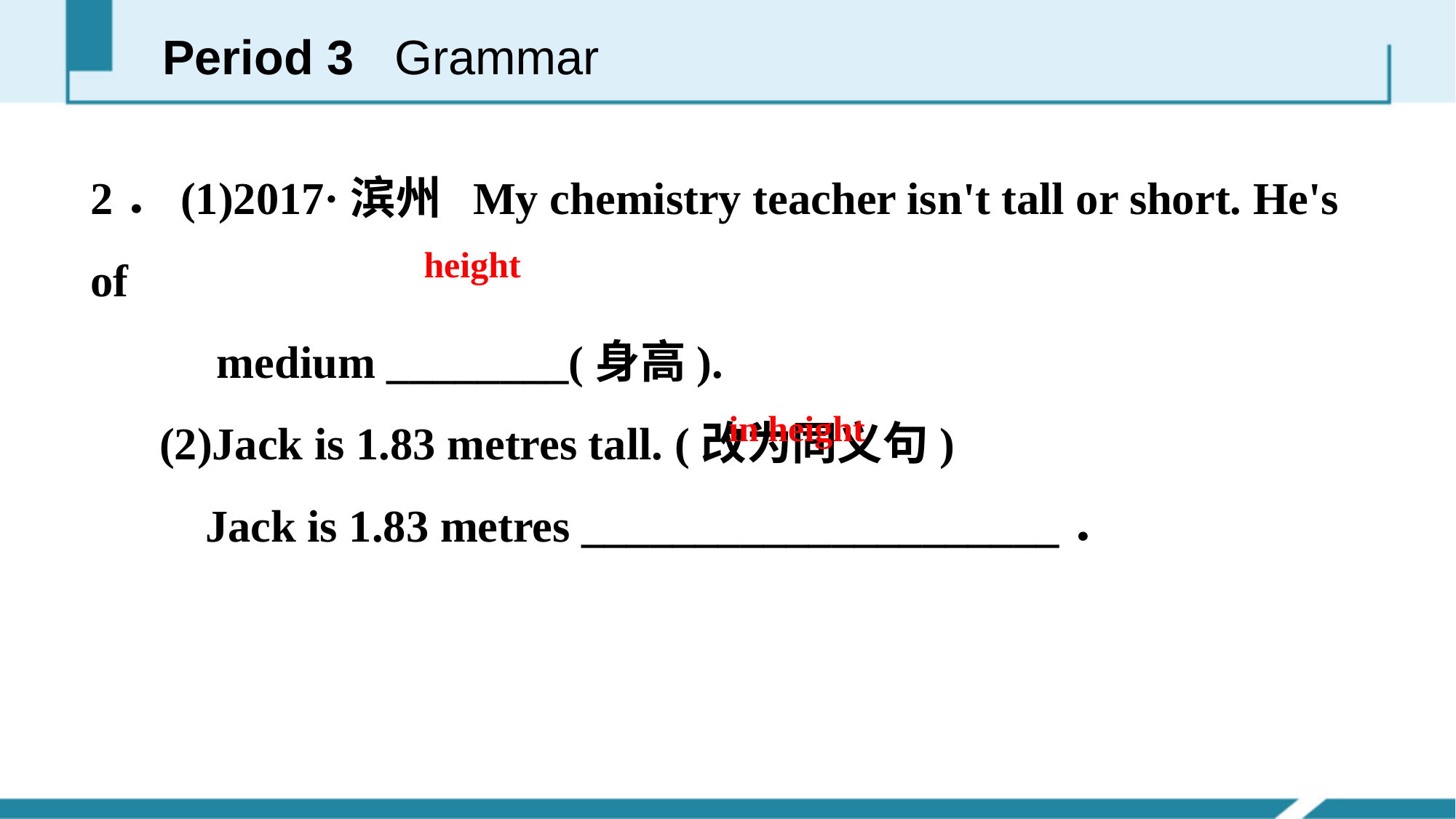

Period 3   Grammar
2．(1)2017·滨州  My chemistry teacher isn't tall or short. He's of
           medium ________(身高).
      (2)Jack is 1.83 metres tall. (改为同义句)
          Jack is 1.83 metres _____________________．

height
in height